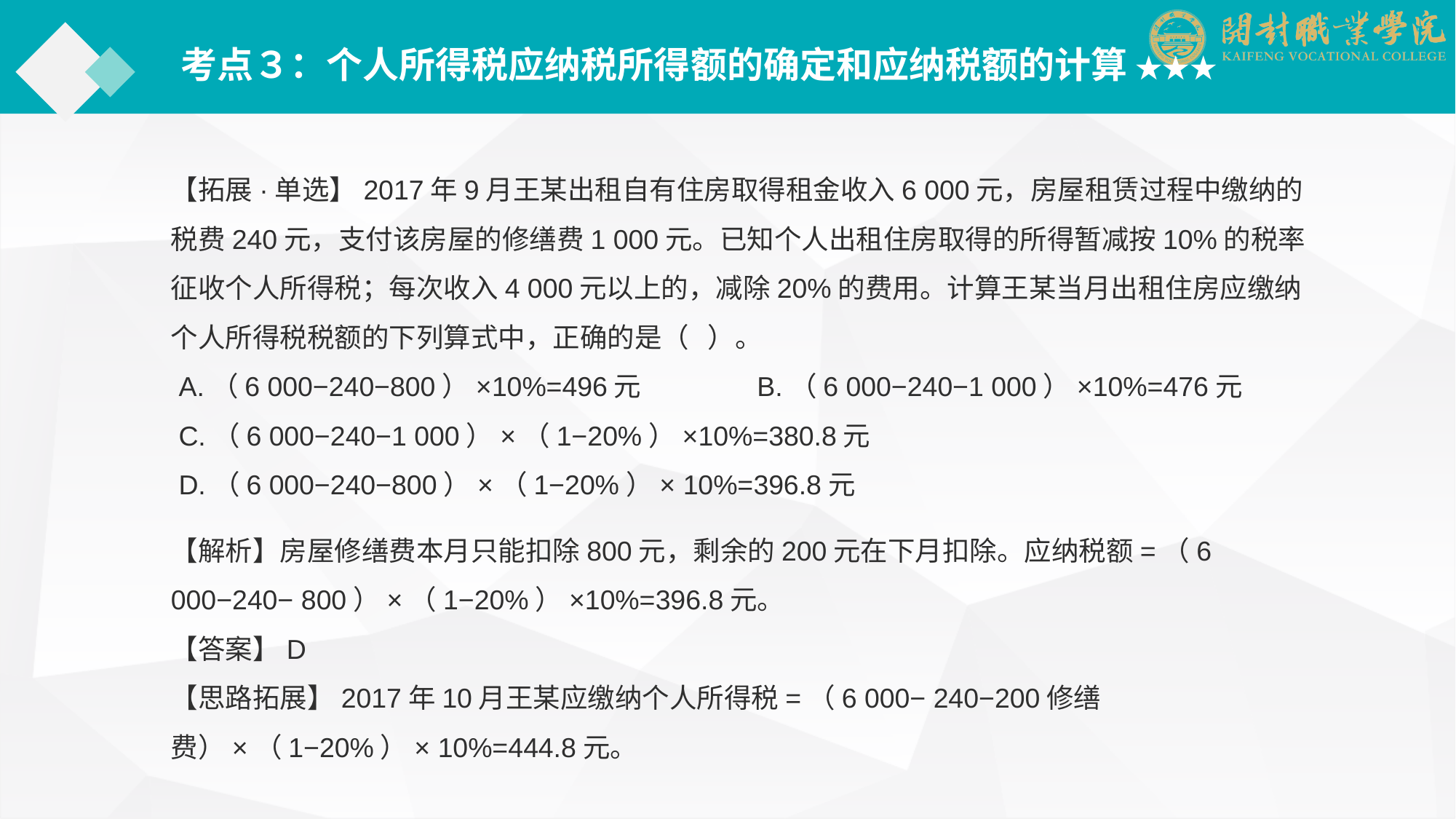

考点３：个人所得税应纳税所得额的确定和应纳税额的计算 ★★★
【拓展·单选】2017年9月王某出租自有住房取得租金收入6 000元，房屋租赁过程中缴纳的税费240元，支付该房屋的修缮费1 000元。已知个人出租住房取得的所得暂减按10%的税率征收个人所得税；每次收入4 000元以上的，减除20%的费用。计算王某当月出租住房应缴纳个人所得税税额的下列算式中，正确的是（   ）。
 A.（6 000−240−800）×10%=496元　　　　B.（6 000−240−1 000）×10%=476元
 C.（6 000−240−1 000）×（1−20%）×10%=380.8元
 D.（6 000−240−800）×（1−20%）× 10%=396.8元
【解析】房屋修缮费本月只能扣除800元，剩余的200元在下月扣除。应纳税额=（6 000−240− 800）×（1−20%）×10%=396.8元。
【答案】D
【思路拓展】2017年10月王某应缴纳个人所得税=（6 000− 240−200修缮费）×（1−20%）× 10%=444.8元。